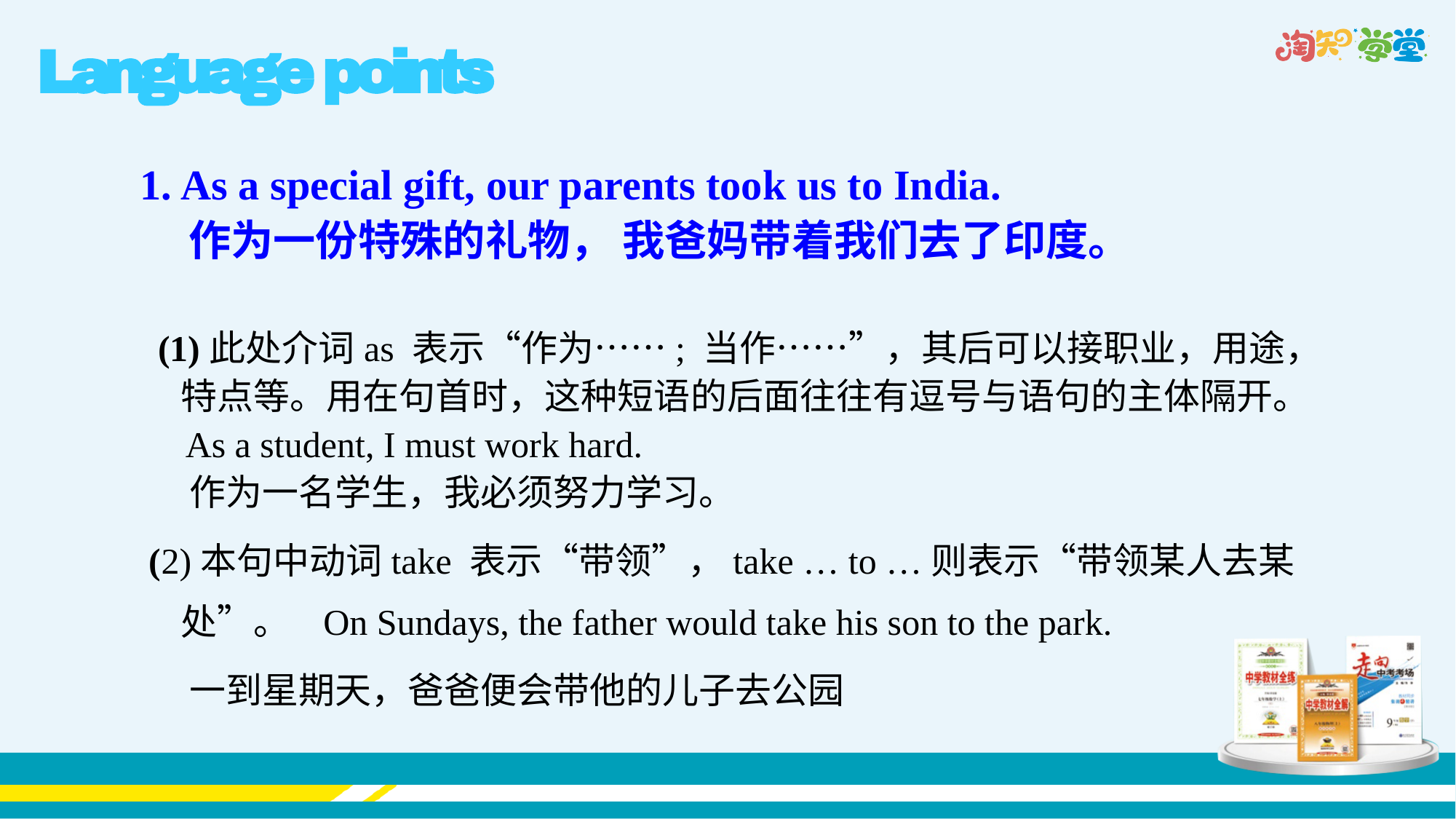

Language points
As a special gift, our parents took us to India.
    作为一份特殊的礼物， 我爸妈带着我们去了印度。

  (1)此处介词as 表示“作为……; 当作……”，其后可以接职业，用途，特点等。用在句首时，这种短语的后面往往有逗号与语句的主体隔开。
     As a student, I must work hard.
     作为一名学生，我必须努力学习。
 (2)本句中动词take 表示“带领”，take … to …则表示“带领某人去某处”。   On Sundays, the father would take his son to the park.
     一到星期天，爸爸便会带他的儿子去公园